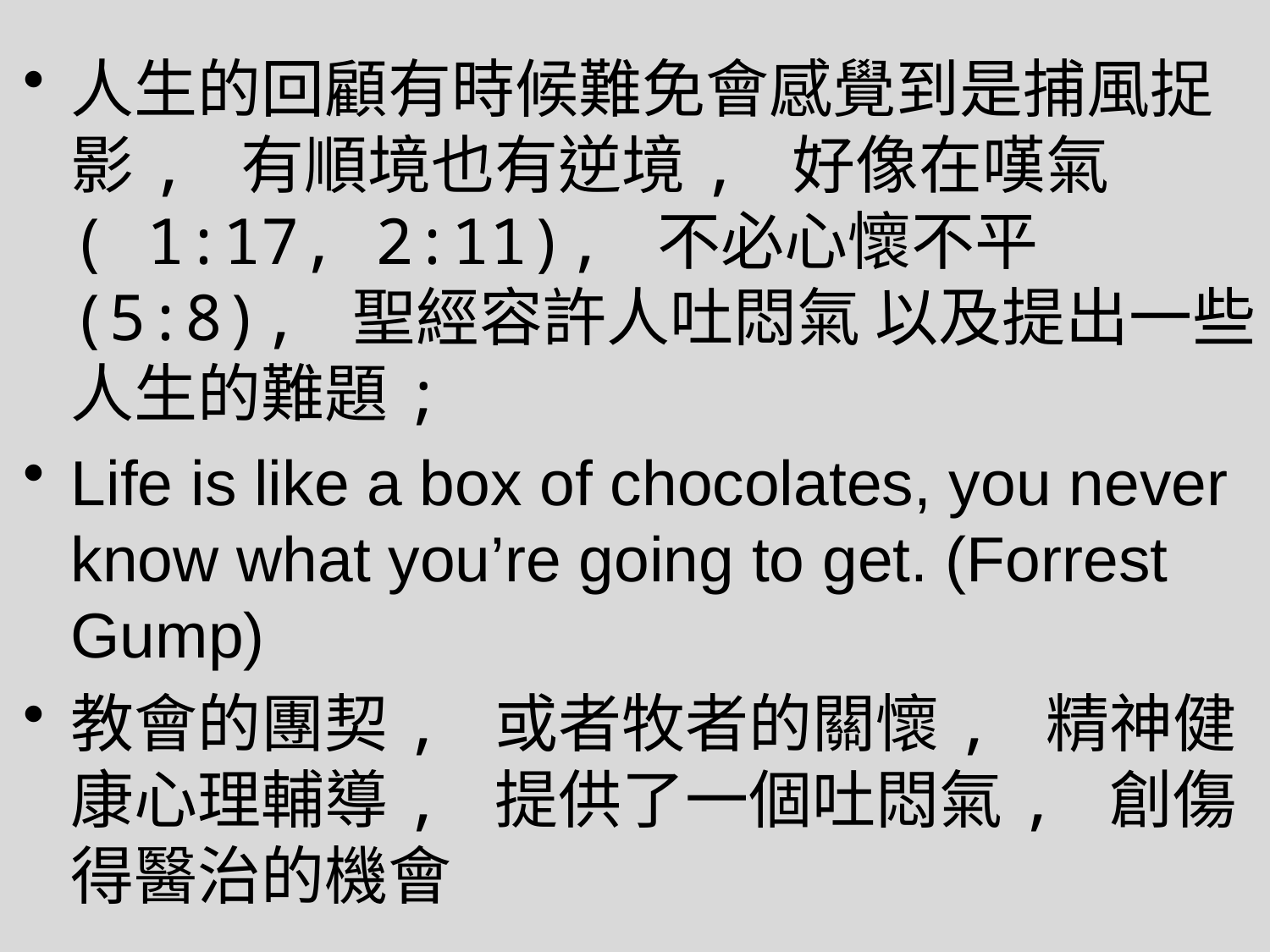

人生的回顧有時候難免會感覺到是捕風捉影, 有順境也有逆境, 好像在嘆氣 ( 1:17, 2:11), 不必心懷不平 (5:8), 聖經容許人吐悶氣 以及提出一些人生的難題;
Life is like a box of chocolates, you never know what you’re going to get. (Forrest Gump)
教會的團契, 或者牧者的關懷, 精神健康心理輔導, 提供了一個吐悶氣, 創傷得醫治的機會